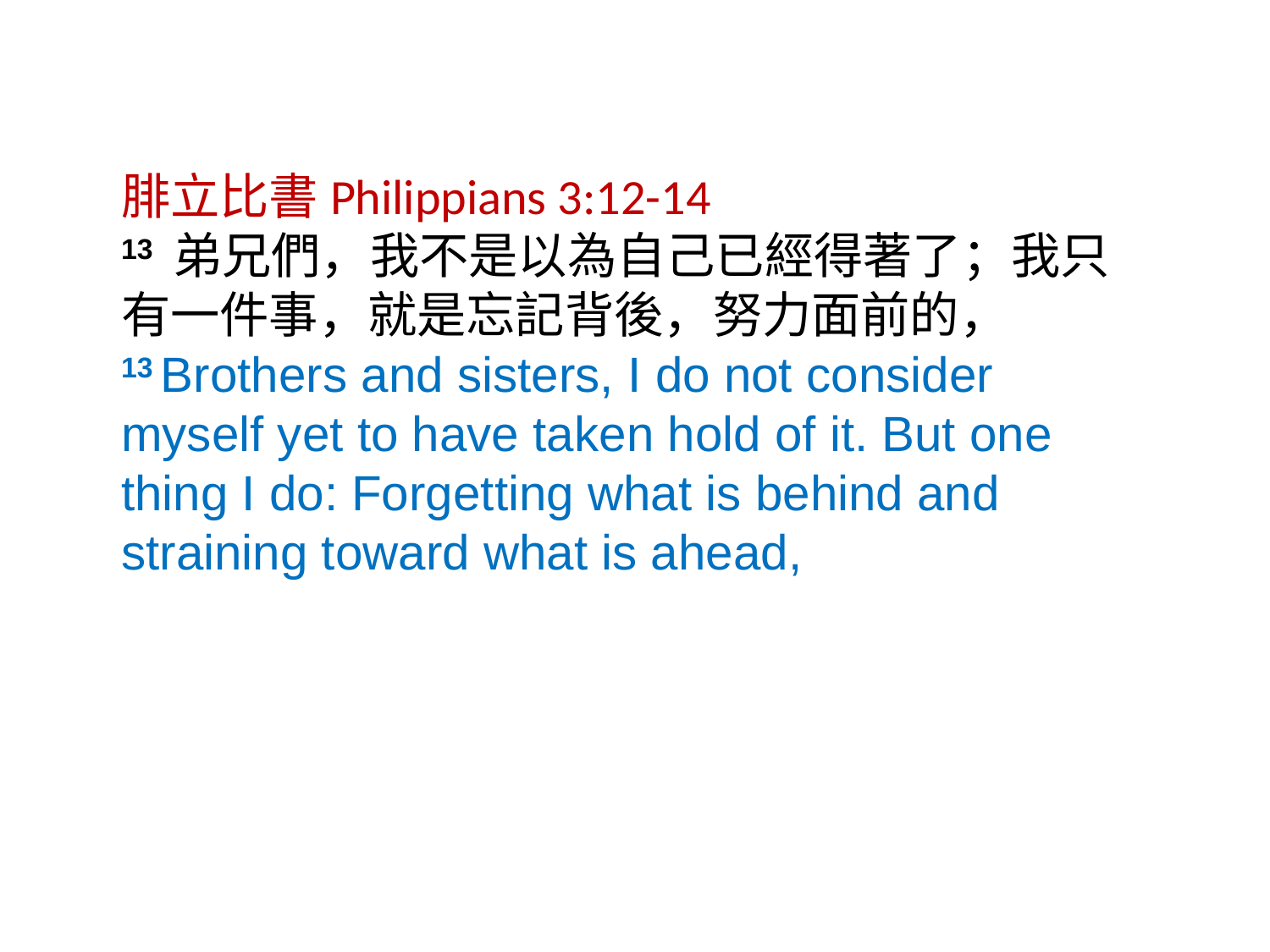

腓立比書Philippians 3:12-14
13 弟兄們，我不是以為自己已經得著了；我只有一件事，就是忘記背後，努力面前的，
13 Brothers and sisters, I do not consider myself yet to have taken hold of it. But one thing I do: Forgetting what is behind and straining toward what is ahead,